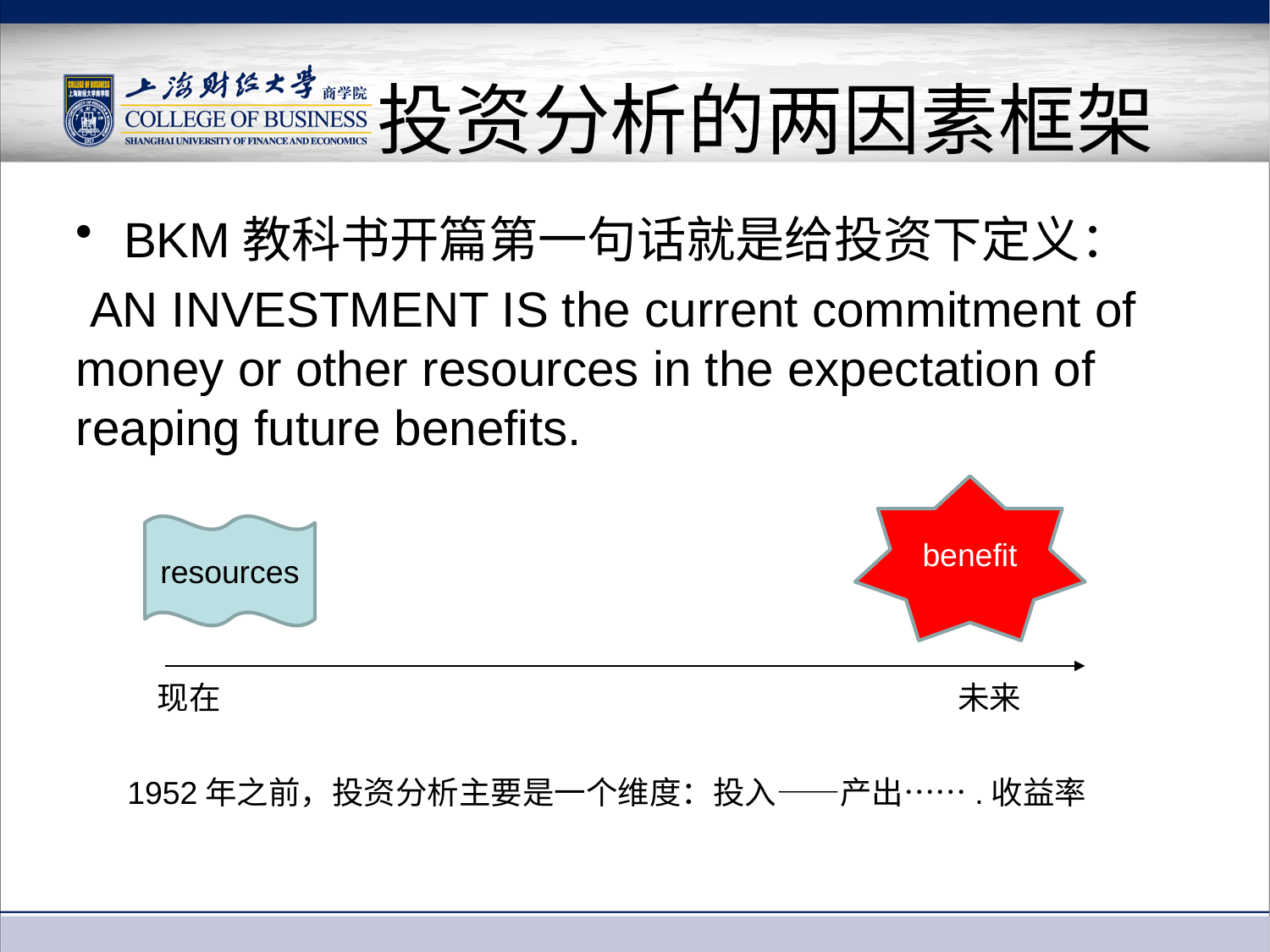

# 投资分析的两因素框架
BKM教科书开篇第一句话就是给投资下定义：
 AN INVESTMENT IS the current commitment of money or other resources in the expectation of reaping future benefits.
benefit
resources
现在
未来
1952年之前，投资分析主要是一个维度：投入——产出…….收益率